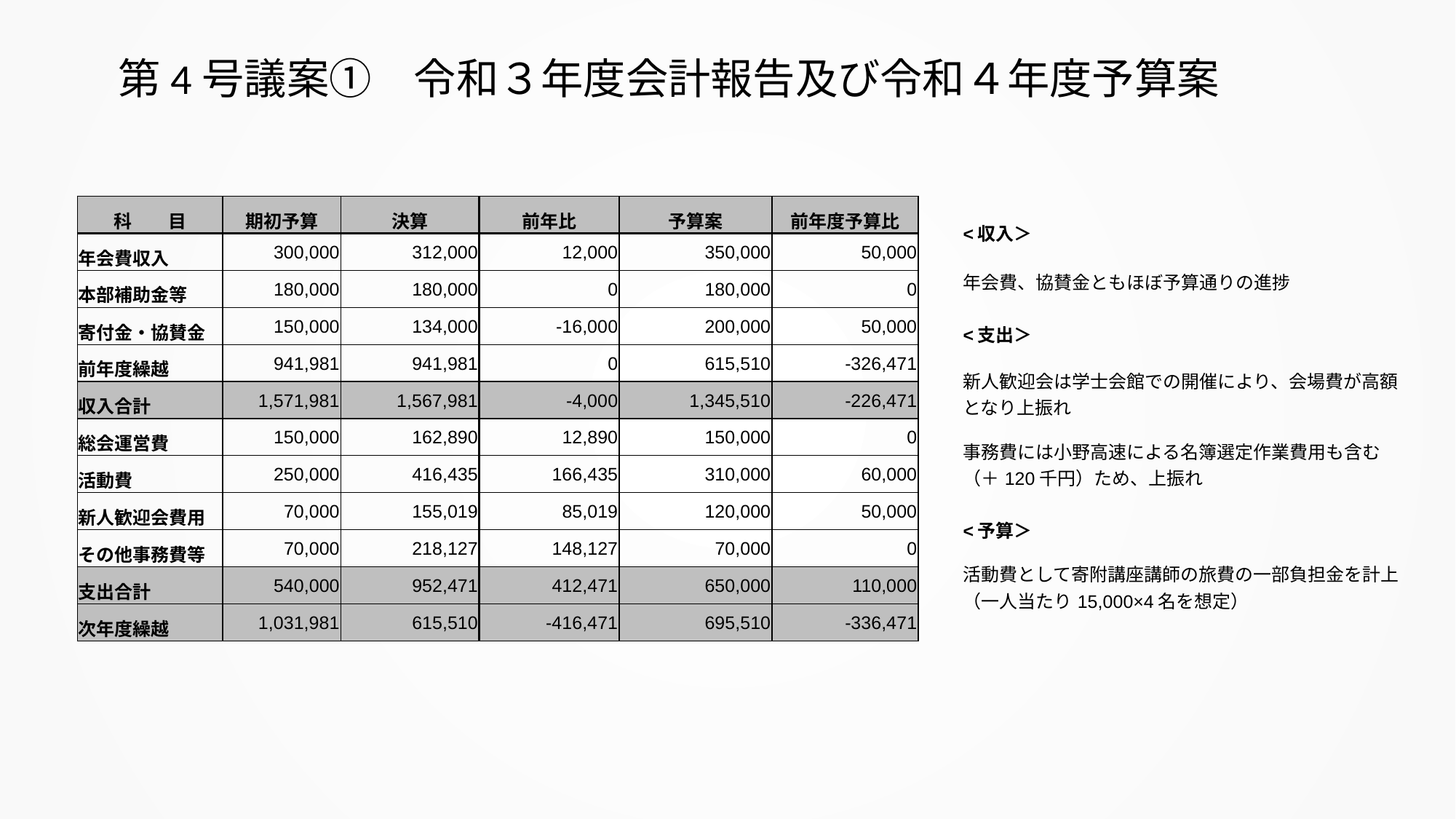

# 第4号議案①　令和３年度会計報告及び令和４年度予算案
|  |  |  |  |  |  |
| --- | --- | --- | --- | --- | --- |
| 科　　目 | 期初予算 | 決算 | 前年比 | 予算案 | 前年度予算比 |
| 年会費収入 | 300,000 | 312,000 | 12,000 | 350,000 | 50,000 |
| 本部補助金等 | 180,000 | 180,000 | 0 | 180,000 | 0 |
| 寄付金・協賛金 | 150,000 | 134,000 | -16,000 | 200,000 | 50,000 |
| 前年度繰越 | 941,981 | 941,981 | 0 | 615,510 | -326,471 |
| 収入合計 | 1,571,981 | 1,567,981 | -4,000 | 1,345,510 | -226,471 |
| 総会運営費 | 150,000 | 162,890 | 12,890 | 150,000 | 0 |
| 活動費 | 250,000 | 416,435 | 166,435 | 310,000 | 60,000 |
| 新人歓迎会費用 | 70,000 | 155,019 | 85,019 | 120,000 | 50,000 |
| その他事務費等 | 70,000 | 218,127 | 148,127 | 70,000 | 0 |
| 支出合計 | 540,000 | 952,471 | 412,471 | 650,000 | 110,000 |
| 次年度繰越 | 1,031,981 | 615,510 | -416,471 | 695,510 | -336,471 |
| <収入＞ |  |  |  |  |  |
| --- | --- | --- | --- | --- | --- |
| 年会費、協賛金ともほぼ予算通りの進捗 |  |  |  |  |  |
| <支出＞ |  |  |  |  |  |
| 新人歓迎会は学士会館での開催により、会場費が高額となり上振れ |  |  |  |  |  |
| 事務費には小野高速による名簿選定作業費用も含む（＋120千円）ため、上振れ |  |  |  |  |  |
| <予算＞ |  |  |  |  |  |
| 活動費として寄附講座講師の旅費の一部負担金を計上（一人当たり15,000×4名を想定） |  |  |  |  |  |